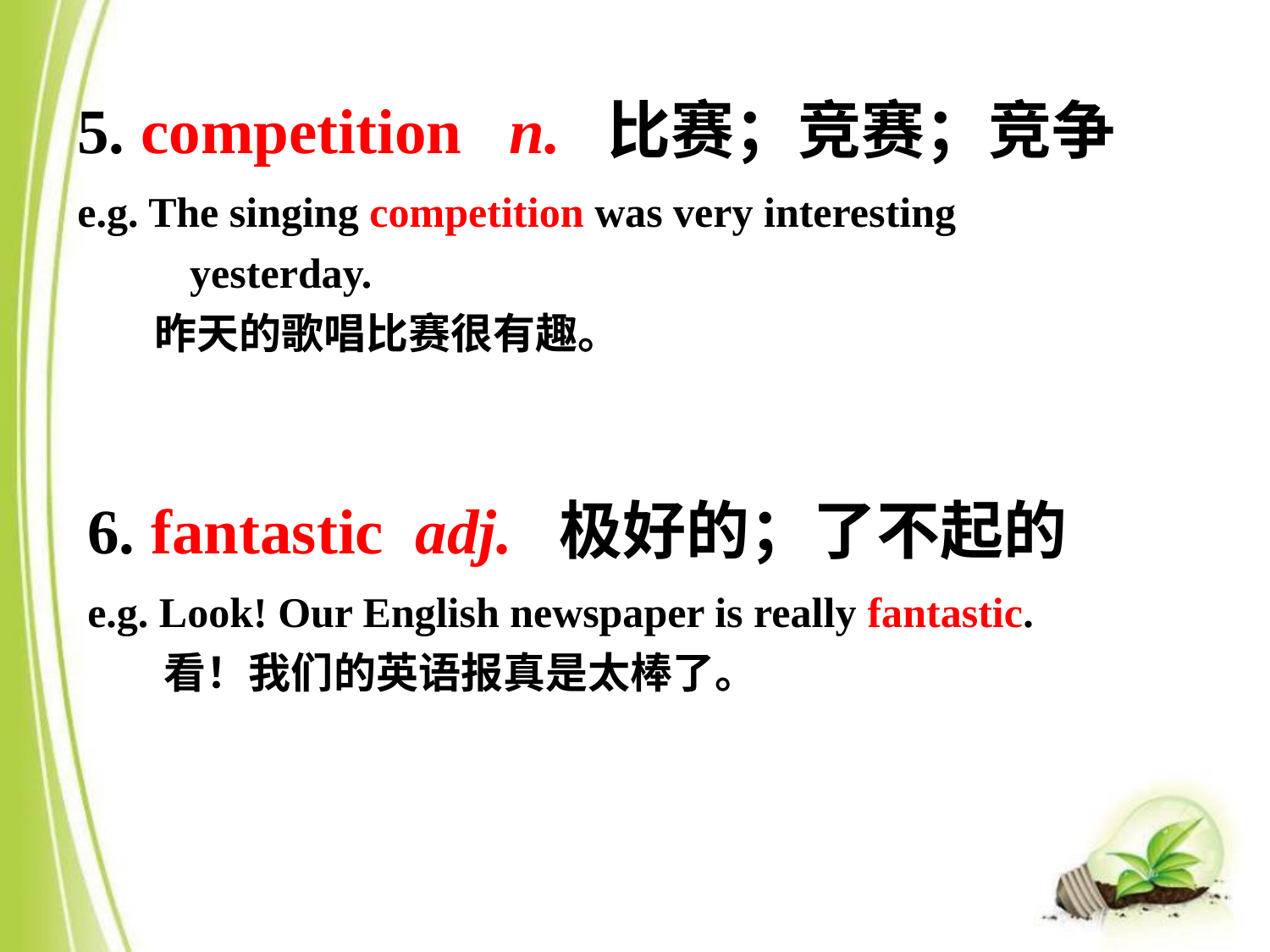

5. competition   n.  比赛；竞赛；竞争
e.g. The singing competition was very interesting yesterday.
       昨天的歌唱比赛很有趣。
6. fantastic  adj.  极好的；了不起的
e.g. Look! Our English newspaper is really fantastic.
       看！我们的英语报真是太棒了。